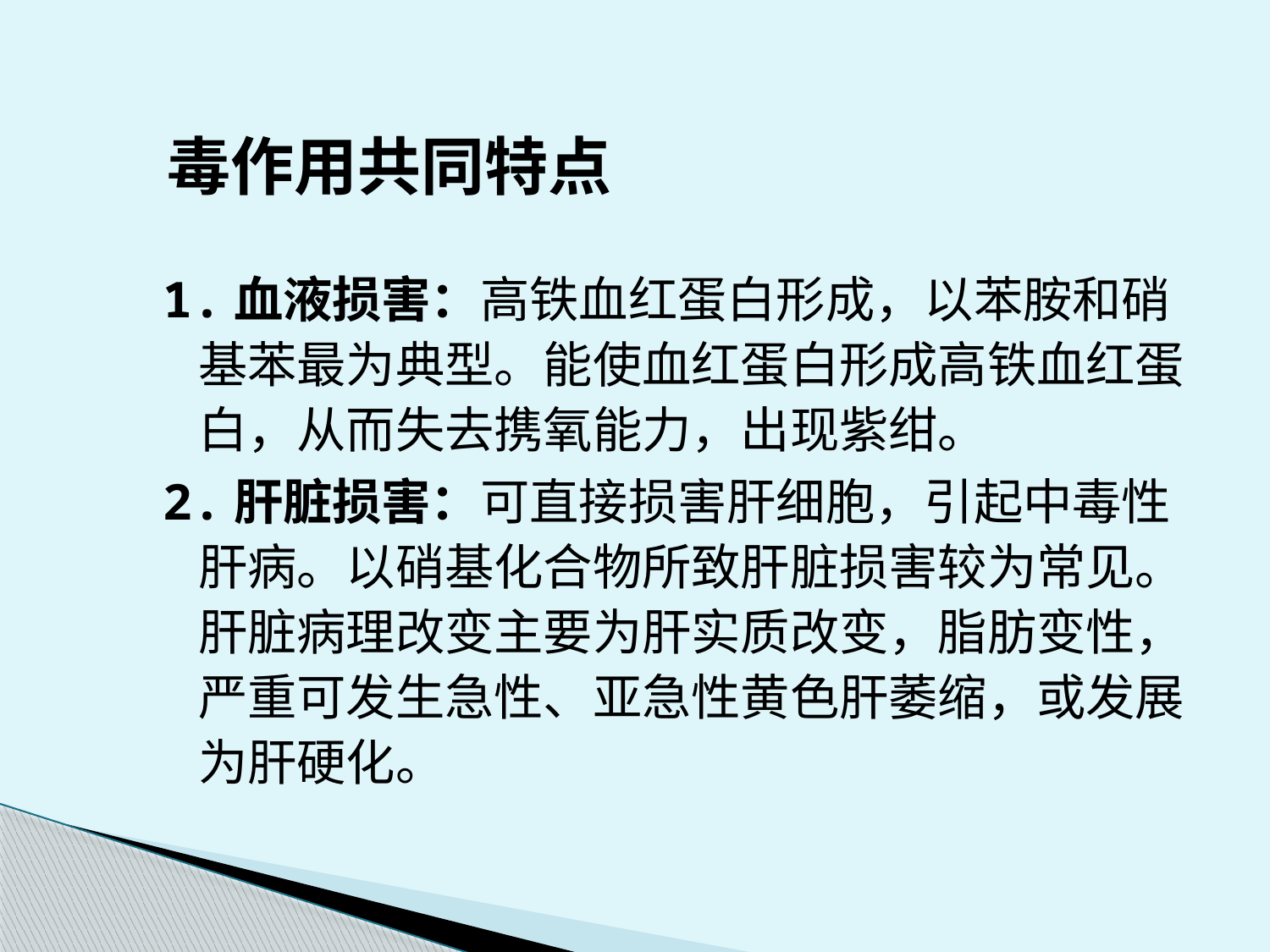

# 毒作用共同特点
1.血液损害：高铁血红蛋白形成，以苯胺和硝基苯最为典型。能使血红蛋白形成高铁血红蛋白，从而失去携氧能力，出现紫绀。
2.肝脏损害：可直接损害肝细胞，引起中毒性肝病。以硝基化合物所致肝脏损害较为常见。肝脏病理改变主要为肝实质改变，脂肪变性，严重可发生急性、亚急性黄色肝萎缩，或发展为肝硬化。